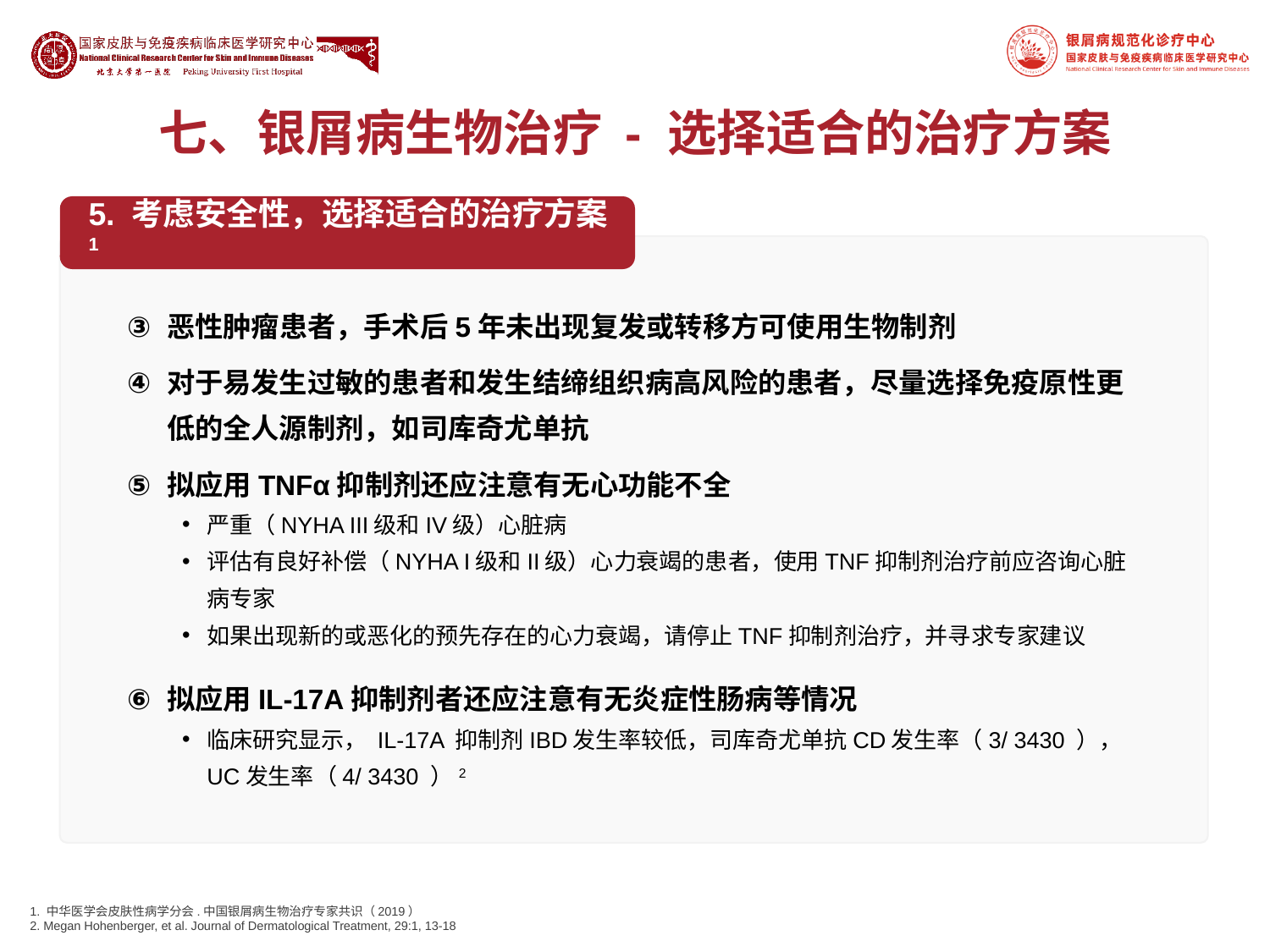

# 七、银屑病生物治疗 - 选择适合的治疗方案
5. 考虑安全性，选择适合的治疗方案1

恶性肿瘤患者，手术后5年未出现复发或转移方可使用生物制剂
对于易发生过敏的患者和发生结缔组织病高风险的患者，尽量选择免疫原性更低的全人源制剂，如司库奇尤单抗
拟应用TNFα抑制剂还应注意有无心功能不全
严重（NYHA III级和IV级）心脏病
评估有良好补偿（NYHA I级和II级）心力衰竭的患者，使用TNF抑制剂治疗前应咨询心脏病专家
如果出现新的或恶化的预先存在的心力衰竭，请停止TNF抑制剂治疗，并寻求专家建议
拟应用IL-17A抑制剂者还应注意有无炎症性肠病等情况
临床研究显示， IL-17A 抑制剂IBD发生率较低，司库奇尤单抗CD发生率（3/ 3430 ），UC发生率（4/ 3430 ）2
1. 中华医学会皮肤性病学分会.中国银屑病生物治疗专家共识（2019）
2. Megan Hohenberger, et al. Journal of Dermatological Treatment, 29:1, 13-18